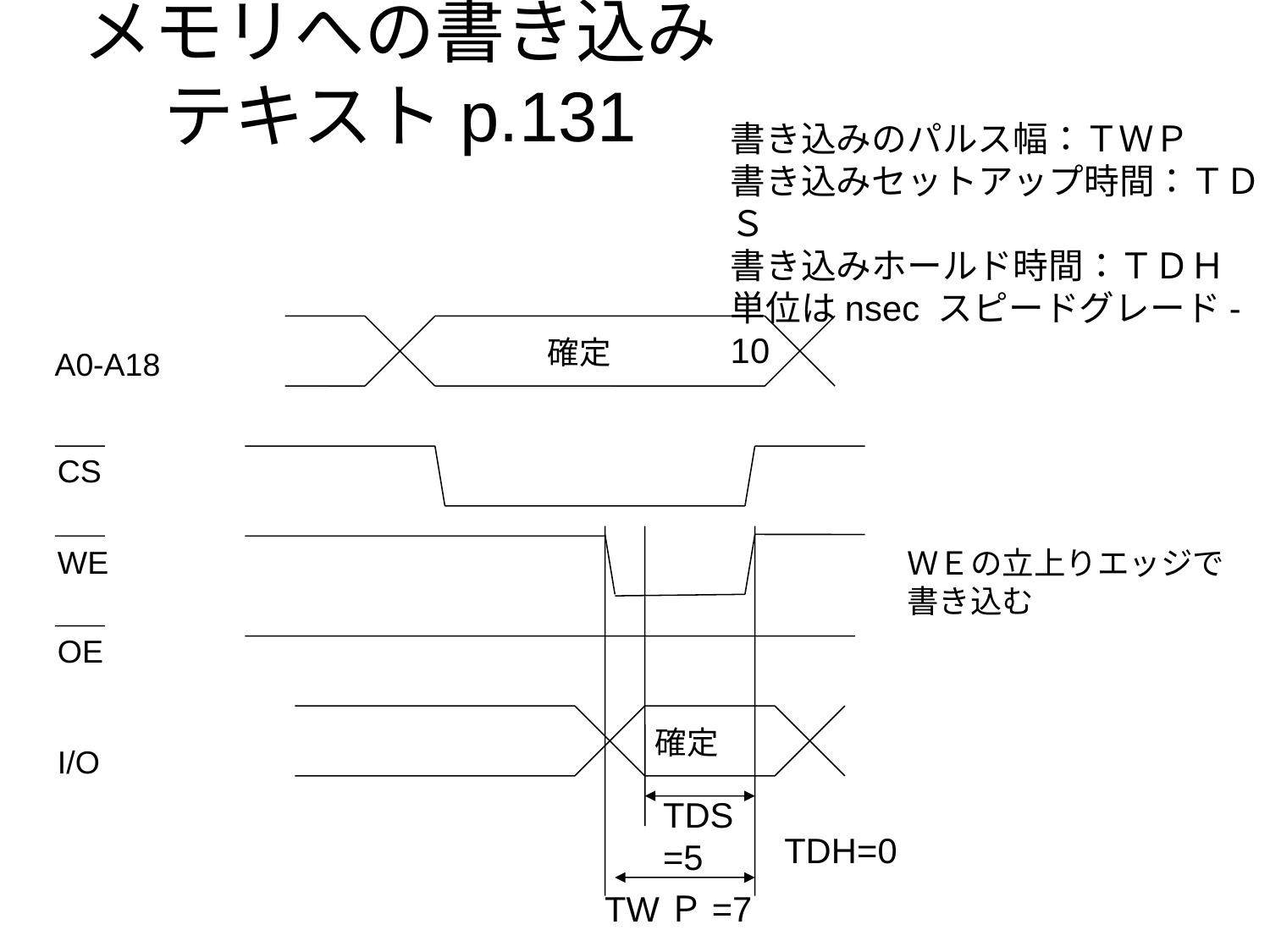

# メモリへの書き込み テキストp.131
書き込みのパルス幅：ＴＷＰ
書き込みセットアップ時間：ＴＤＳ
書き込みホールド時間：ＴＤＨ
単位はnsec スピードグレード-10

確定
A0-A18

CS

WE

ＷＥの立上りエッジで
書き込む

OE

確定
I/O

TDS
=5

TDH=0

TWＰ=7